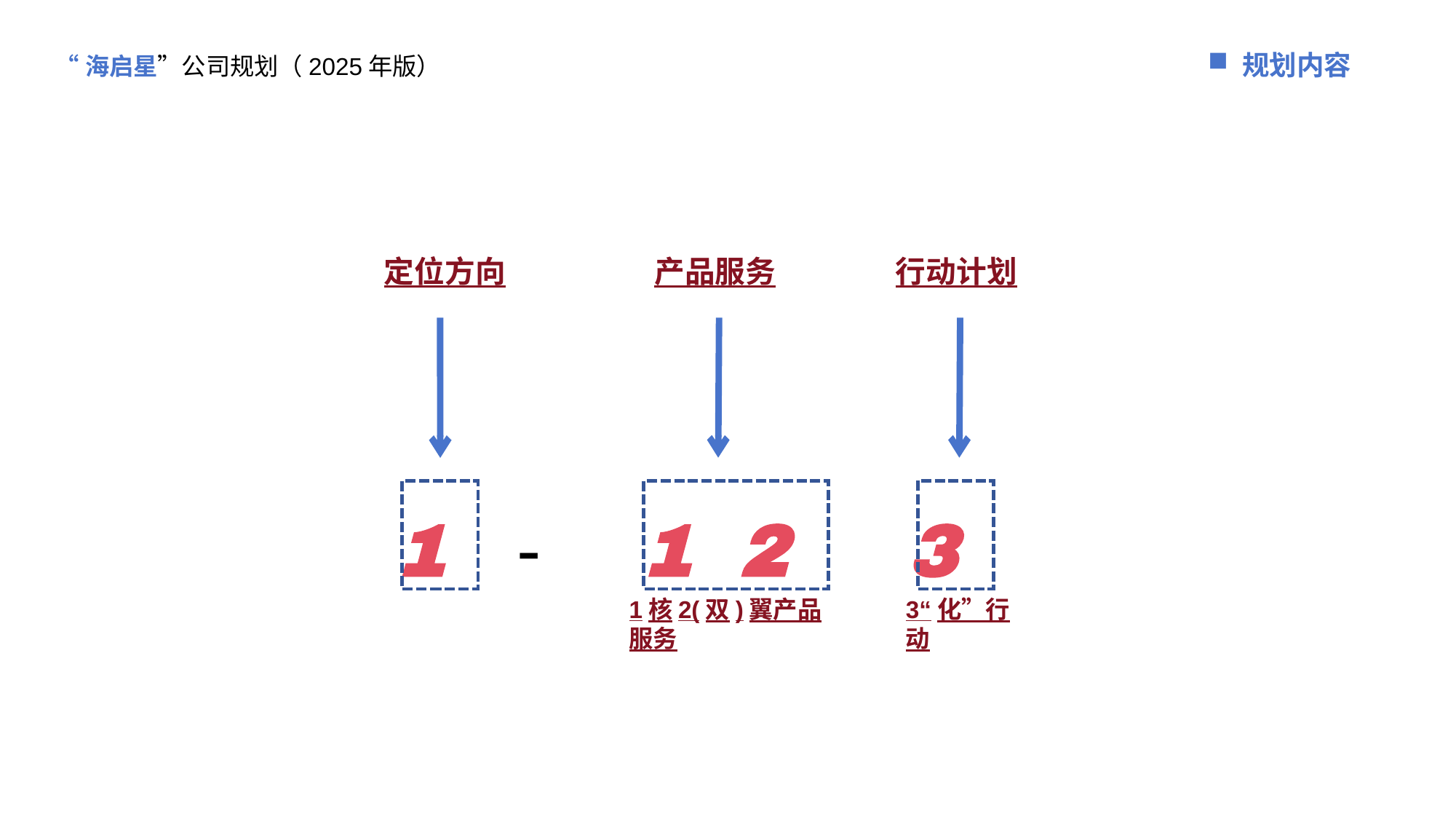

“海启星”公司规划（2025年版）
规划内容
定位方向
产品服务
行动计划
1   -     1  2     3

3“化”行动
1核2(双)翼产品服务